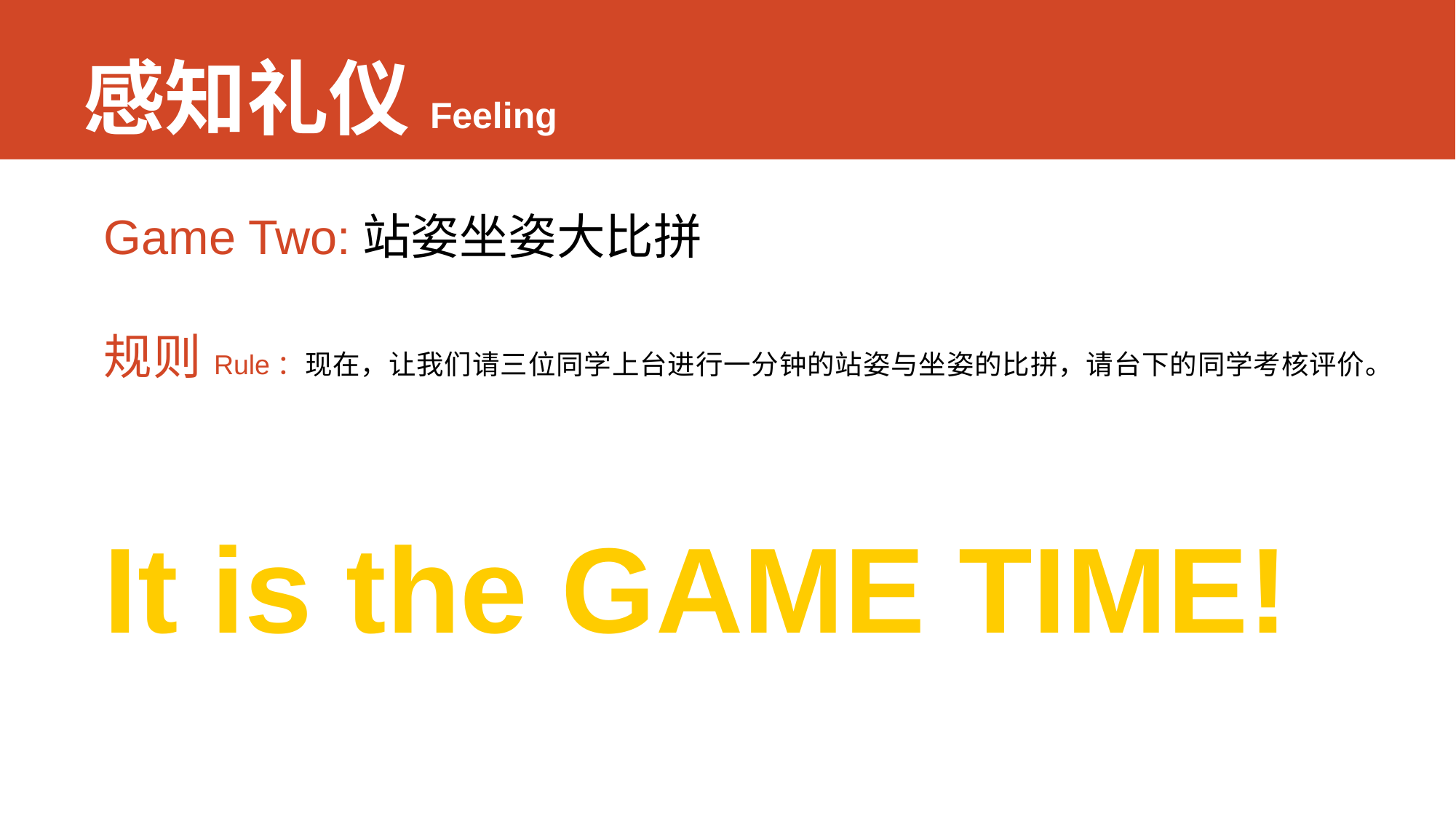

# 感知礼仪Feeling
Game Two:站姿坐姿大比拼
规则Rule：现在，让我们请三位同学上台进行一分钟的站姿与坐姿的比拼，请台下的同学考核评价。
It is the GAME TIME!